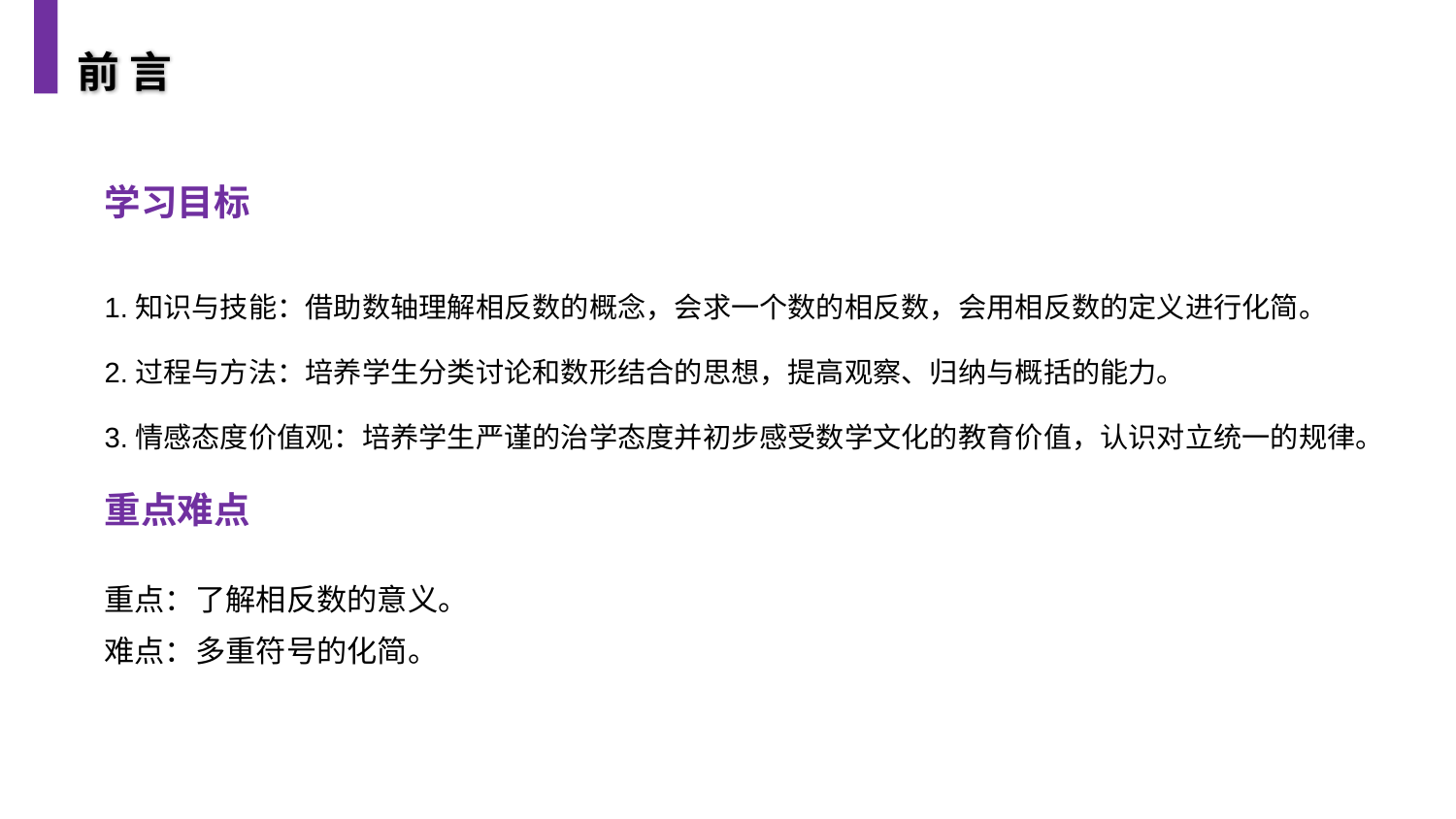

前 言
学习目标
1.知识与技能：借助数轴理解相反数的概念，会求一个数的相反数，会用相反数的定义进行化简。
2.过程与方法：培养学生分类讨论和数形结合的思想，提高观察、归纳与概括的能力。
3.情感态度价值观：培养学生严谨的治学态度并初步感受数学文化的教育价值，认识对立统一的规律。
重点难点
重点：了解相反数的意义。
难点：多重符号的化简。